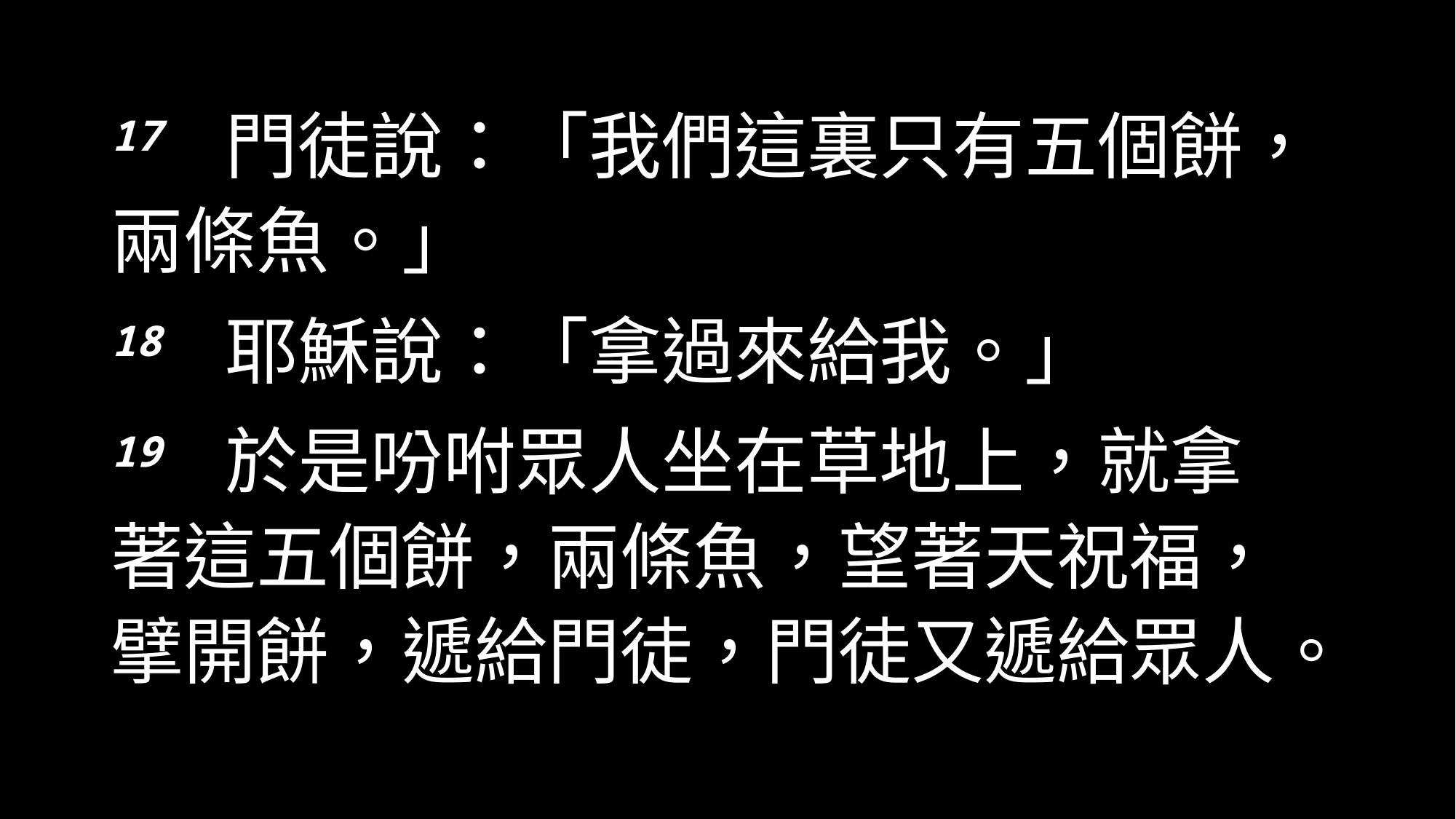

17 門徒說：「我們這裏只有五個餅，兩條魚。」
18 耶穌說：「拿過來給我。」
19 於是吩咐眾人坐在草地上，就拿著這五個餅，兩條魚，望著天祝福，擘開餅，遞給門徒，門徒又遞給眾人。